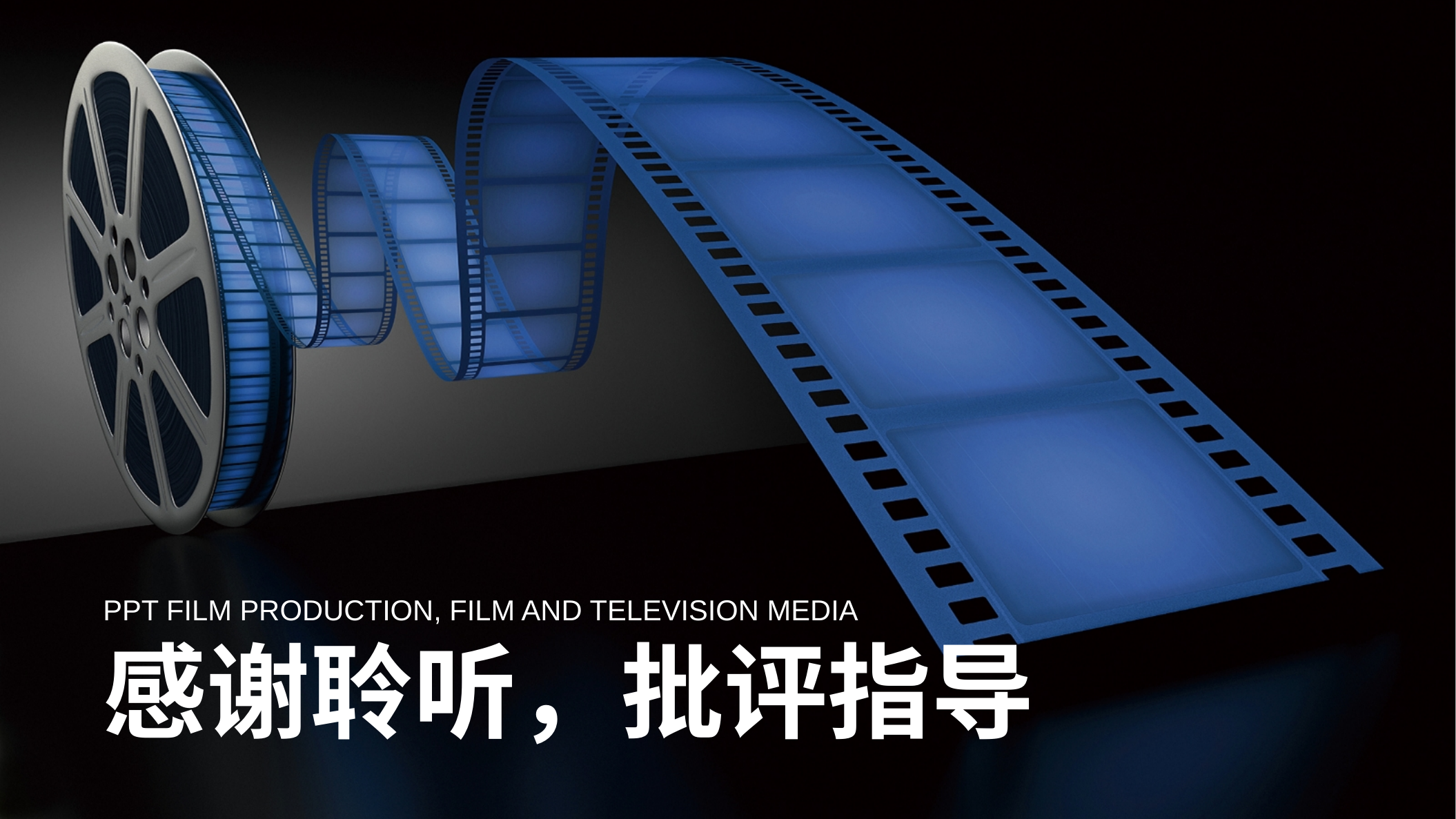

PPT FILM PRODUCTION, FILM AND TELEVISION MEDIA
感谢聆听，批评指导